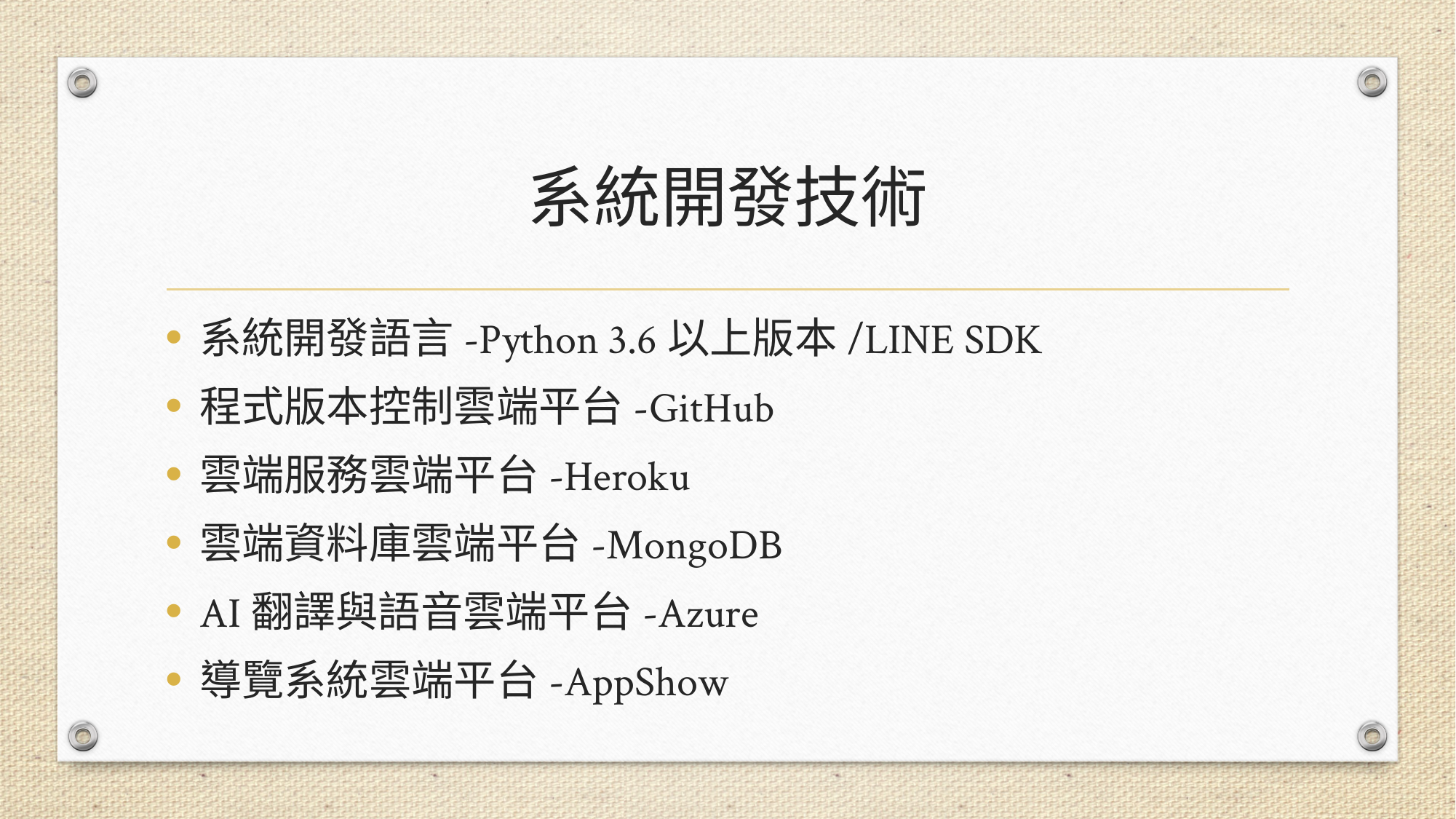

# 系統開發技術
系統開發語言-Python 3.6以上版本/LINE SDK
程式版本控制雲端平台-GitHub
雲端服務雲端平台-Heroku
雲端資料庫雲端平台-MongoDB
AI翻譯與語音雲端平台-Azure
導覽系統雲端平台-AppShow